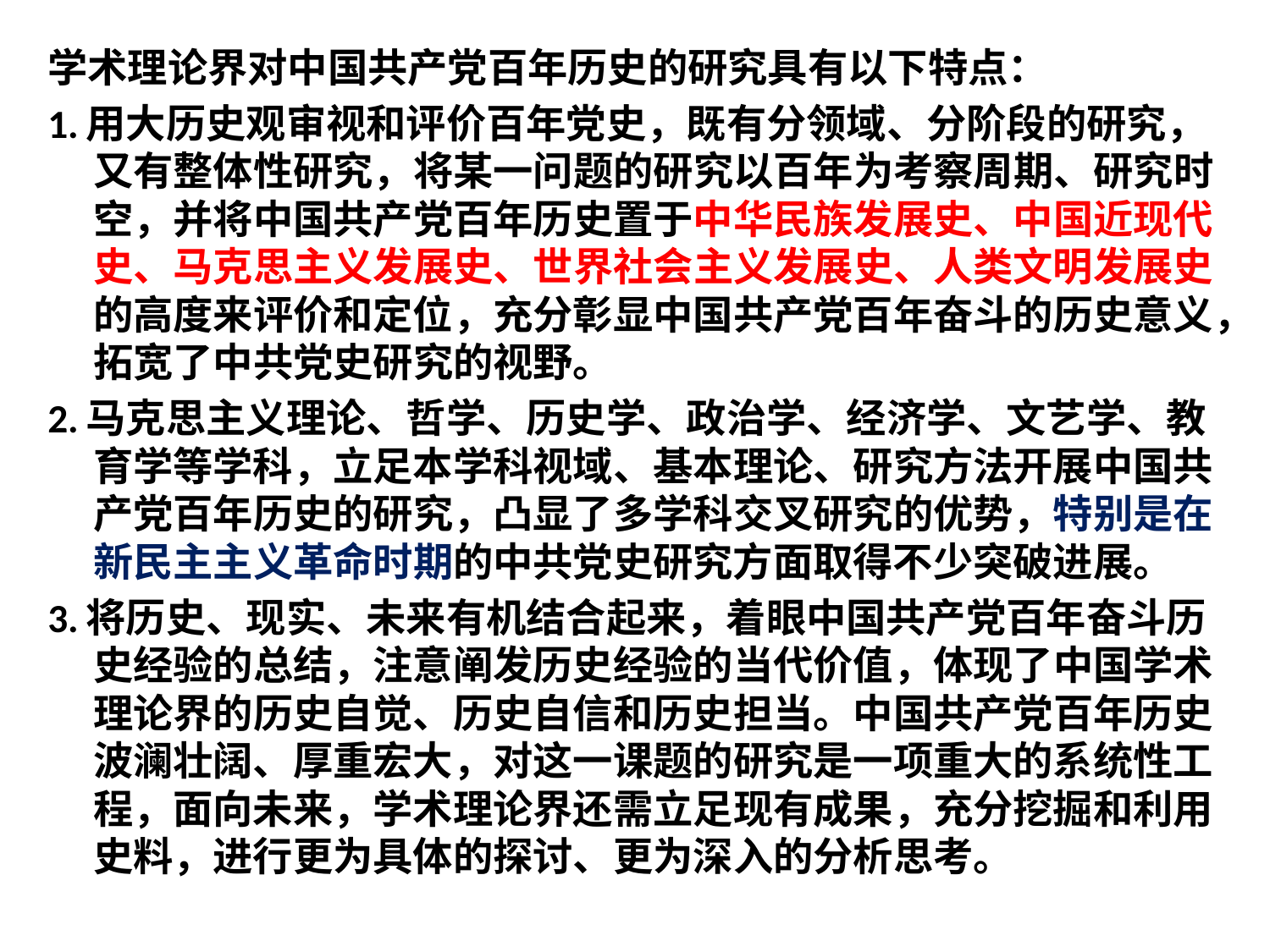

学术理论界对中国共产党百年历史的研究具有以下特点：
1.用大历史观审视和评价百年党史，既有分领域、分阶段的研究，又有整体性研究，将某一问题的研究以百年为考察周期、研究时空，并将中国共产党百年历史置于中华民族发展史、中国近现代史、马克思主义发展史、世界社会主义发展史、人类文明发展史的高度来评价和定位，充分彰显中国共产党百年奋斗的历史意义，拓宽了中共党史研究的视野。
2.马克思主义理论、哲学、历史学、政治学、经济学、文艺学、教育学等学科，立足本学科视域、基本理论、研究方法开展中国共产党百年历史的研究，凸显了多学科交叉研究的优势，特别是在新民主主义革命时期的中共党史研究方面取得不少突破进展。
3.将历史、现实、未来有机结合起来，着眼中国共产党百年奋斗历史经验的总结，注意阐发历史经验的当代价值，体现了中国学术理论界的历史自觉、历史自信和历史担当。中国共产党百年历史波澜壮阔、厚重宏大，对这一课题的研究是一项重大的系统性工程，面向未来，学术理论界还需立足现有成果，充分挖掘和利用史料，进行更为具体的探讨、更为深入的分析思考。